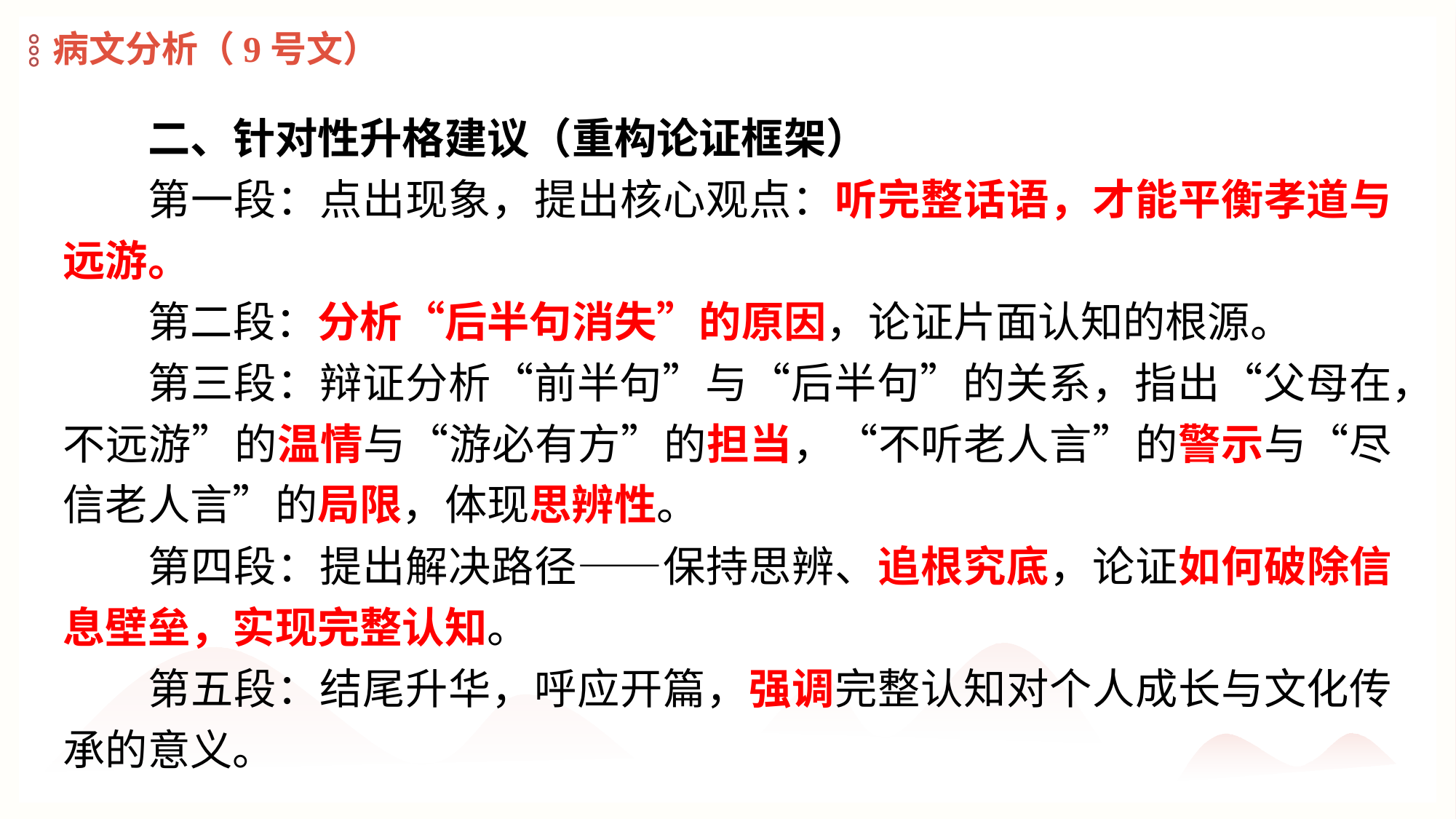

病文分析（9号文）
二、针对性升格建议（重构论证框架）
第一段：点出现象，提出核心观点：听完整话语，才能平衡孝道与远游。
第二段：分析“后半句消失”的原因，论证片面认知的根源。
第三段：辩证分析“前半句”与“后半句”的关系，指出“父母在，不远游”的温情与“游必有方”的担当，“不听老人言”的警示与“尽信老人言”的局限，体现思辨性。
第四段：提出解决路径——保持思辨、追根究底，论证如何破除信息壁垒，实现完整认知。
第五段：结尾升华，呼应开篇，强调完整认知对个人成长与文化传承的意义。